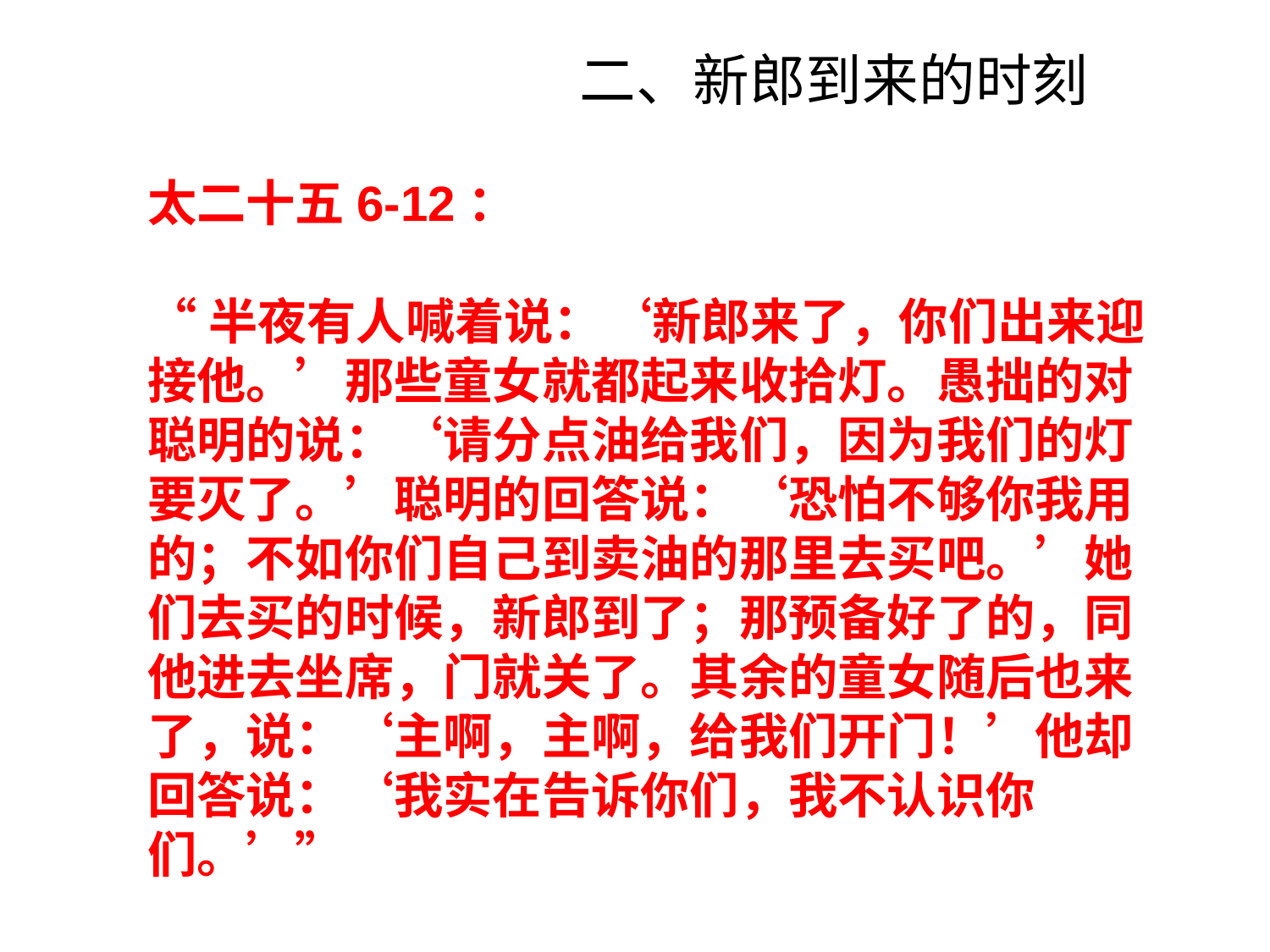

# 二、新郎到来的时刻
太二十五6-12：
“半夜有人喊着说：‘新郎来了，你们出来迎接他。’那些童女就都起来收拾灯。愚拙的对聪明的说：‘请分点油给我们，因为我们的灯要灭了。’聪明的回答说：‘恐怕不够你我用的；不如你们自己到卖油的那里去买吧。’她们去买的时候，新郎到了；那预备好了的，同他进去坐席，门就关了。其余的童女随后也来了，说：‘主啊，主啊，给我们开门！’他却回答说：‘我实在告诉你们，我不认识你们。’”